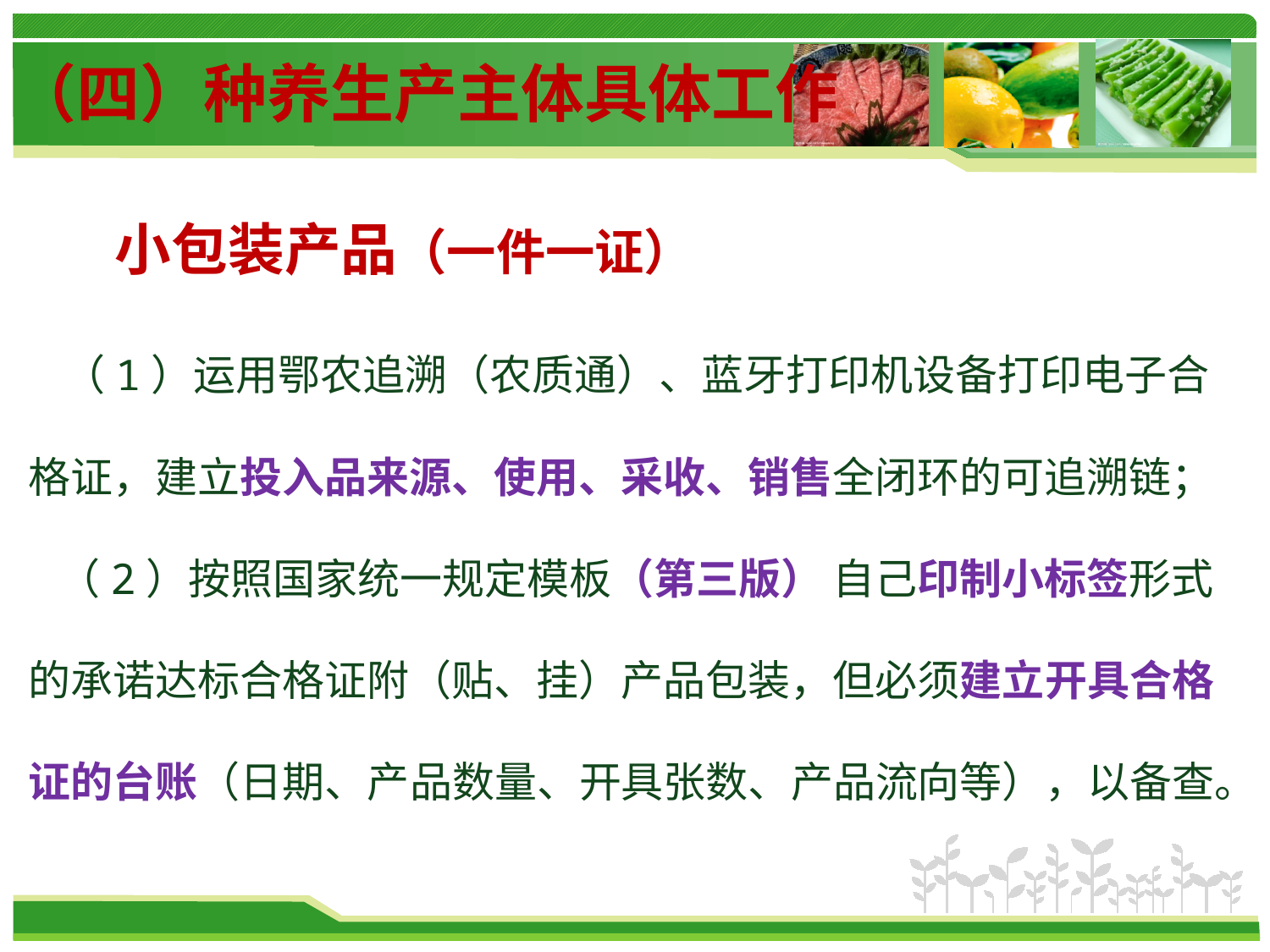

（四）种养生产主体具体工作
        小包装产品（一件一证）
  （1）运用鄂农追溯（农质通）、蓝牙打印机设备打印电子合格证，建立投入品来源、使用、采收、销售全闭环的可追溯链；
  （2）按照国家统一规定模板（第三版） 自己印制小标签形式的承诺达标合格证附（贴、挂）产品包装，但必须建立开具合格证的台账（日期、产品数量、开具张数、产品流向等），以备查。